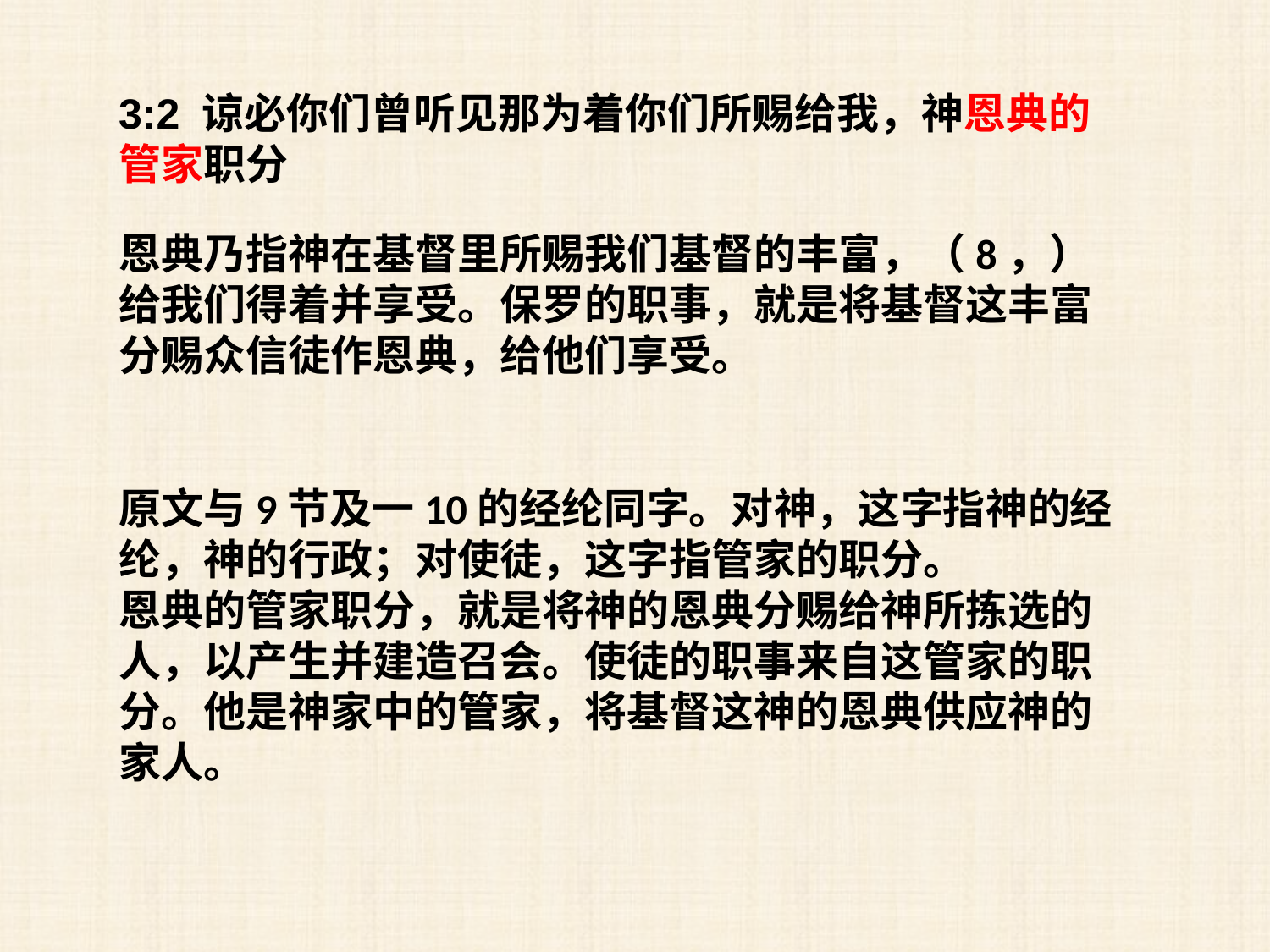

3:2 谅必你们曾听见那为着你们所赐给我，神恩典的管家职分
恩典乃指神在基督里所赐我们基督的丰富，（8，）给我们得着并享受。保罗的职事，就是将基督这丰富分赐众信徒作恩典，给他们享受。
原文与9节及一10的经纶同字。对神，这字指神的经纶，神的行政；对使徒，这字指管家的职分。
恩典的管家职分，就是将神的恩典分赐给神所拣选的人，以产生并建造召会。使徒的职事来自这管家的职分。他是神家中的管家，将基督这神的恩典供应神的家人。